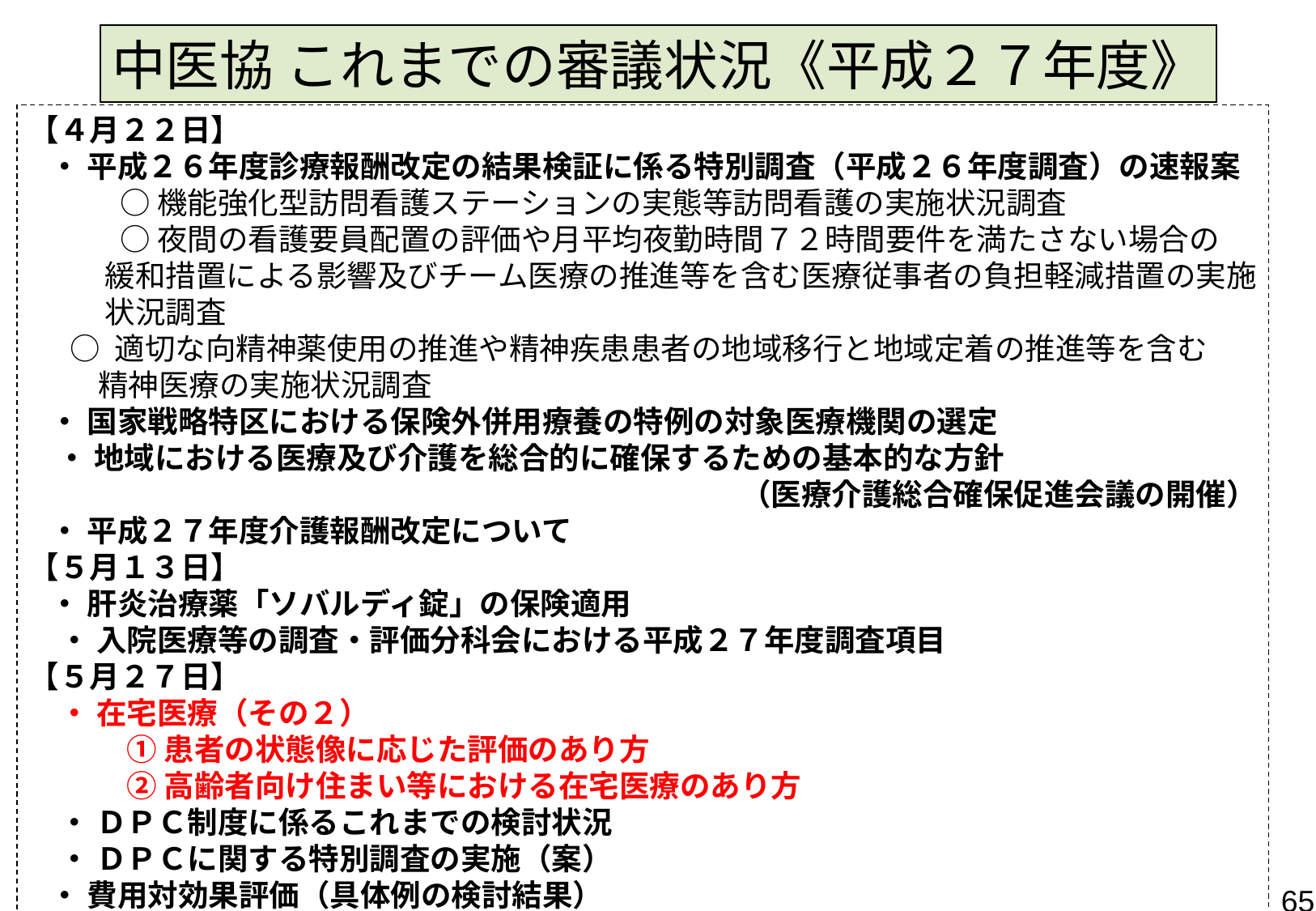

中医協 これまでの審議状況《平成２７年度》
【４月２２日】
  ・ 平成２６年度診療報酬改定の結果検証に係る特別調査（平成２６年度調査）の速報案
　　　○ 機能強化型訪問看護ステーションの実態等訪問看護の実施状況調査
　　　○ 夜間の看護要員配置の評価や月平均夜勤時間７２時間要件を満たさない場合の
          緩和措置による影響及びチーム医療の推進等を含む医療従事者の負担軽減措置の実施
          状況調査
      ○ 適切な向精神薬使用の推進や精神疾患患者の地域移行と地域定着の推進等を含む
         精神医療の実施状況調査
  ・ 国家戦略特区における保険外併用療養の特例の対象医療機関の選定
   ・ 地域における医療及び介護を総合的に確保するための基本的な方針
（医療介護総合確保促進会議の開催）
  ・ 平成２７年度介護報酬改定について
【５月１３日】
  ・ 肝炎治療薬「ソバルディ錠」の保険適用
　・ 入院医療等の調査・評価分科会における平成２７年度調査項目
【５月２７日】
　・ 在宅医療（その２）
　　　 ① 患者の状態像に応じた評価のあり方
　　　 ② 高齢者向け住まい等における在宅医療のあり方
　・ ＤＰＣ制度に係るこれまでの検討状況
　・ ＤＰＣに関する特別調査の実施（案）
  ・ 費用対効果評価（具体例の検討結果）
65